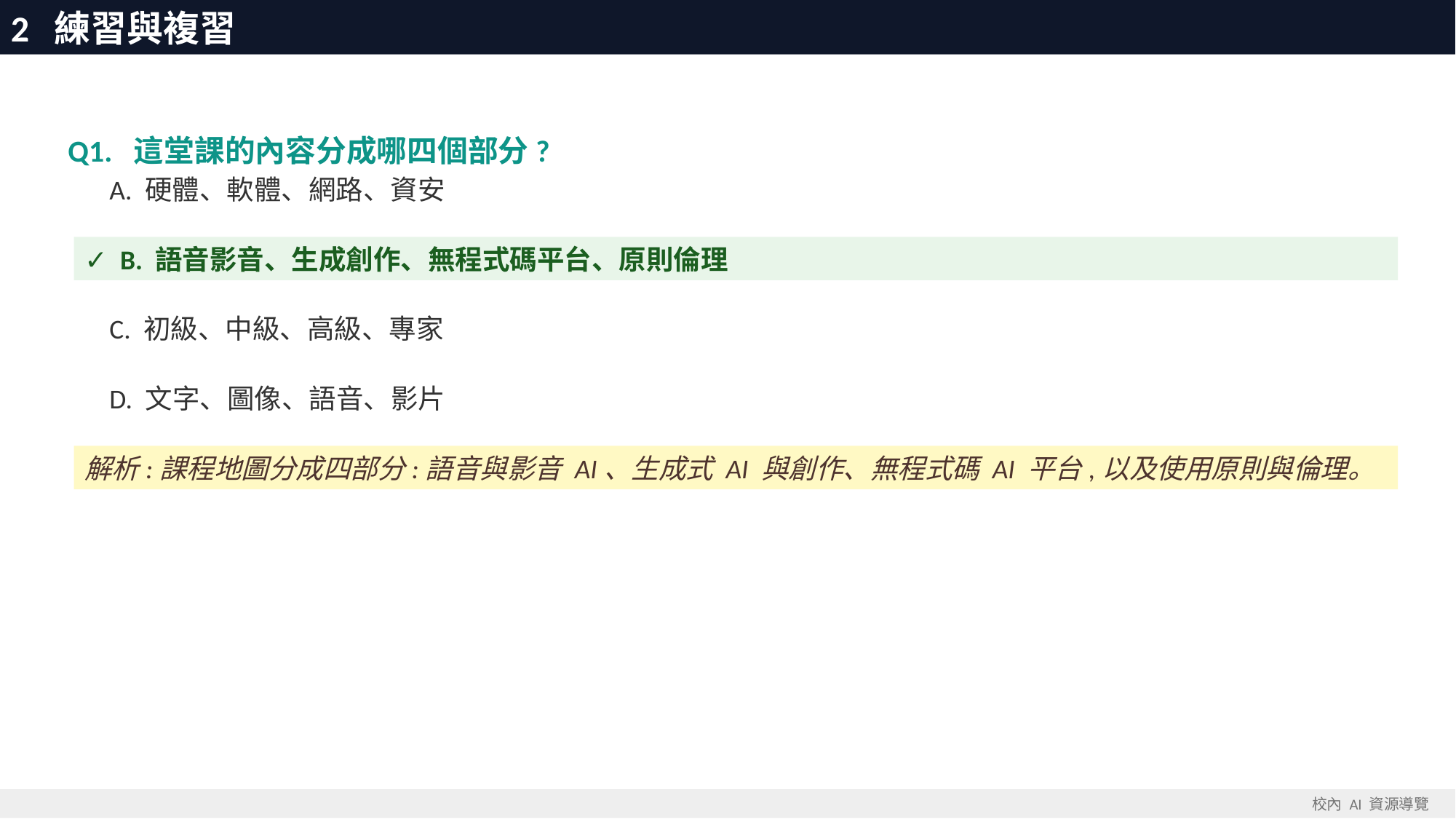

2  練習與複習
Q1.  這堂課的內容分成哪四個部分?
    A. 硬體、軟體、網路、資安
✓  B. 語音影音、生成創作、無程式碼平台、原則倫理
    C. 初級、中級、高級、專家
    D. 文字、圖像、語音、影片
解析:課程地圖分成四部分:語音與影音 AI、生成式 AI 與創作、無程式碼 AI 平台,以及使用原則與倫理。
校內 AI 資源導覽